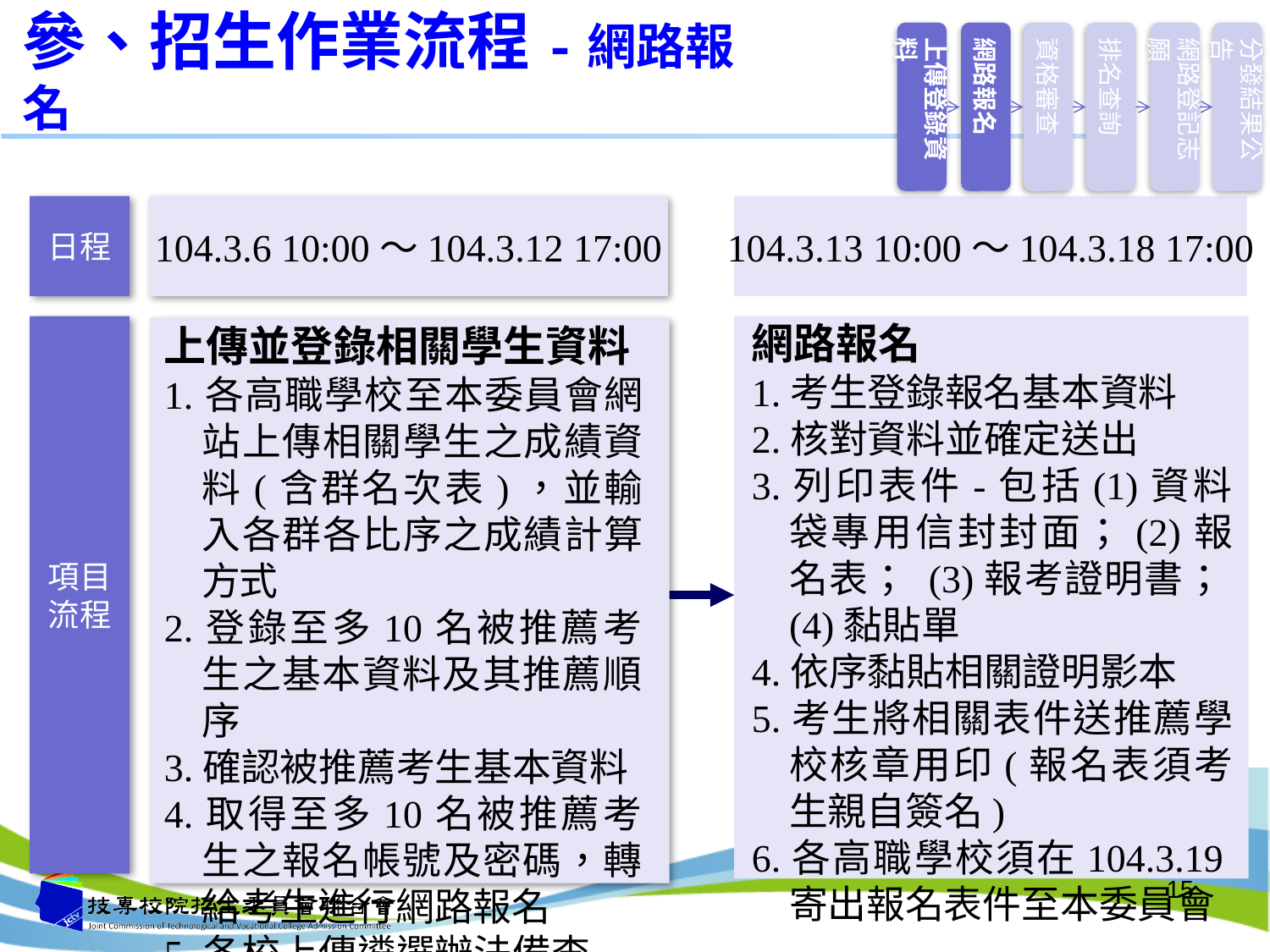

參、招生作業流程-網路報名
上傳登錄資料
網路報名
資格審查
排名查詢
網路登記志願
分發結果公告
日程
項目
流程
104.3.6 10:00～104.3.12 17:00
上傳並登錄相關學生資料
1.各高職學校至本委員會網站上傳相關學生之成績資料(含群名次表)，並輸入各群各比序之成績計算方式
2.登錄至多10名被推薦考生之基本資料及其推薦順序
3.確認被推薦考生基本資料
4.取得至多10名被推薦考生之報名帳號及密碼，轉給考生進行網路報名
5.各校上傳遴選辦法備查

104.3.13 10:00～104.3.18 17:00
網路報名
1.考生登錄報名基本資料
2.核對資料並確定送出
3.列印表件-包括(1)資料袋專用信封封面；(2)報名表； (3)報考證明書；(4)黏貼單
4.依序黏貼相關證明影本
5.考生將相關表件送推薦學校核章用印(報名表須考生親自簽名)
6.各高職學校須在104.3.19寄出報名表件至本委員會

15